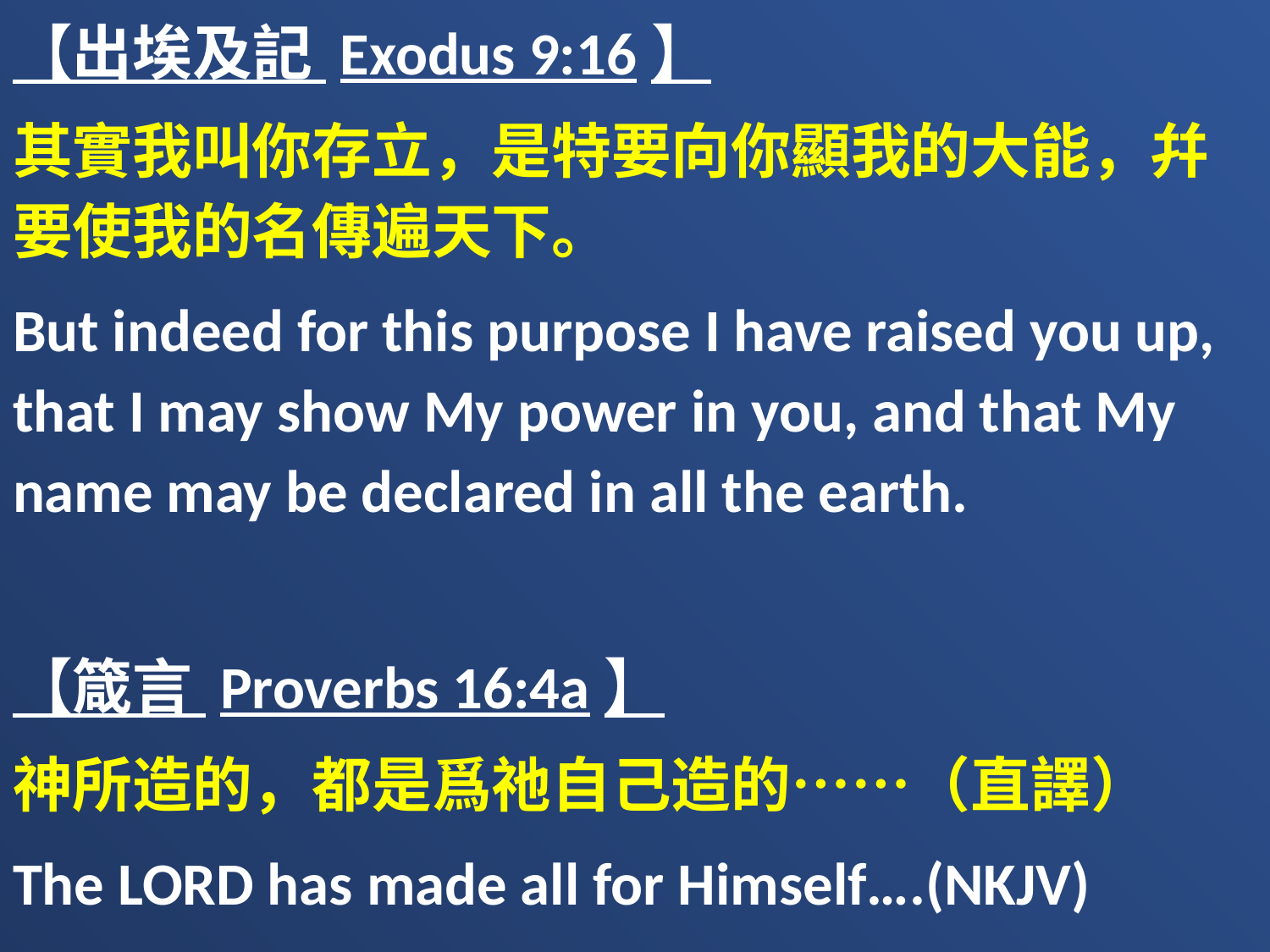

【出埃及記 Exodus 9:16】
其實我叫你存立，是特要向你顯我的大能，幷要使我的名傳遍天下。
But indeed for this purpose I have raised you up, that I may show My power in you, and that My name may be declared in all the earth.

【箴言 Proverbs 16:4a】
神所造的，都是爲祂自己造的……（直譯）
The LORD has made all for Himself….(NKJV)